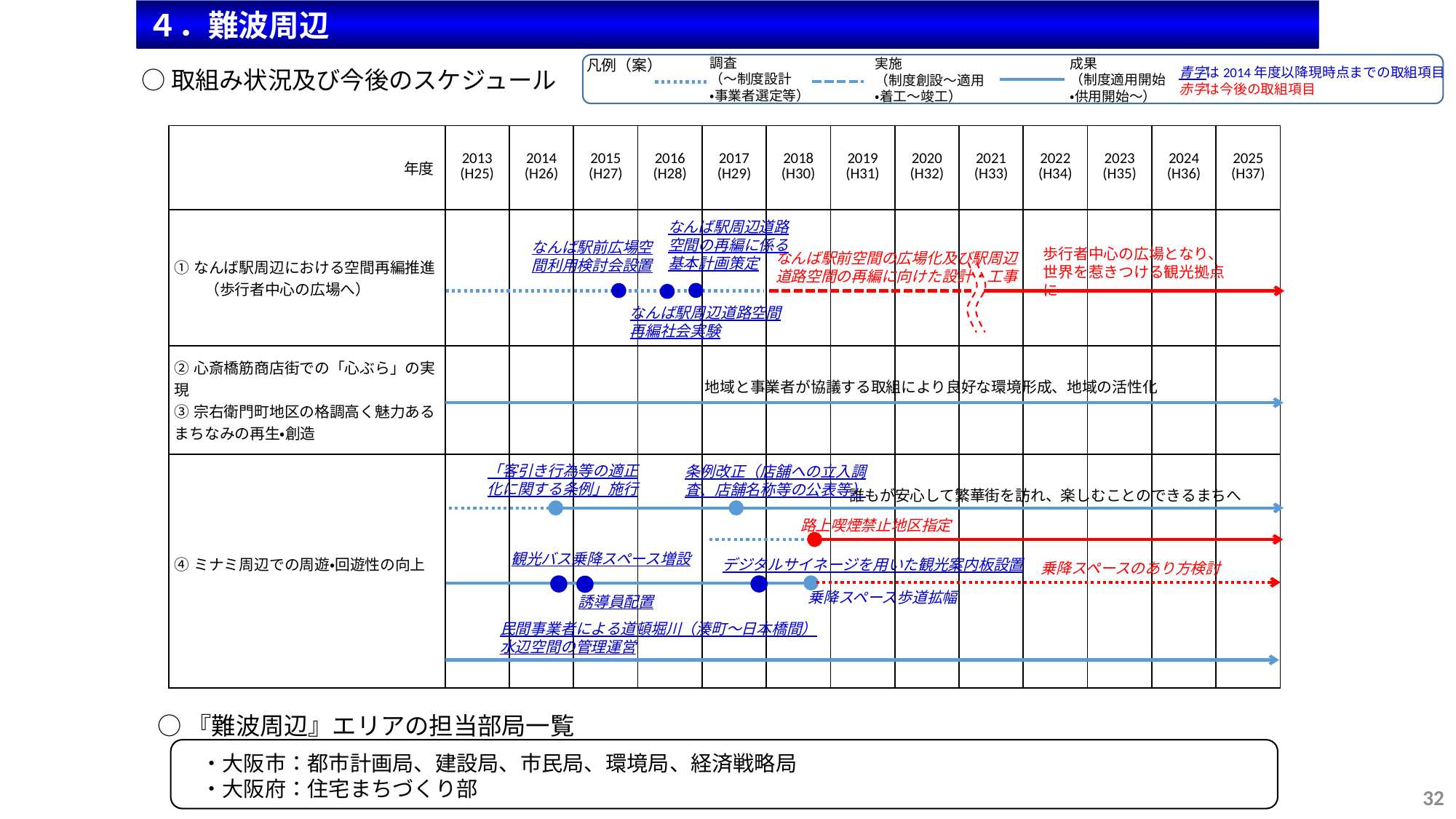

４．難波周辺
調査
（～制度設計
・事業者選定等）
成果
（制度適用開始
・供用開始～）
実施
（制度創設～適用
・着工～竣工）
凡例（案）

青字は2014年度以降現時点までの取組項目
赤字は今後の取組項目
○取組み状況及び今後のスケジュール
| 年度 | 2013 (H25) | 2014 (H26) | 2015 (H27) | 2016 (H28) | 2017 (H29) | 2018 (H30) | 2019 (H31) | 2020 (H32) | 2021 (H33) | 2022 (H34) | 2023 (H35) | 2024 (H36) | 2025 (H37) |
| --- | --- | --- | --- | --- | --- | --- | --- | --- | --- | --- | --- | --- | --- |
| ①なんば駅周辺における空間再編推進 　　（歩行者中心の広場へ） |  |  |  |  |  |  |  |  |  |  |  |  |  |
| ②心斎橋筋商店街での「心ぶら」の実現 ③宗右衛門町地区の格調高く魅力あるまちなみの再生・創造 |  |  |  |  |  |  |  |  |  |  |  |  |  |
| ④ミナミ周辺での周遊・回遊性の向上 |  |  |  |  |  |  |  |  |  |  |  |  |  |
なんば駅周辺道路空間の再編に係る基本計画策定
なんば駅前広場空間利用検討会設置
歩行者中心の広場となり、
世界を惹きつける観光拠点に
なんば駅前空間の広場化及び駅周辺道路空間の再編に向けた設計・工事

なんば駅周辺道路空間再編社会実験
地域と事業者が協議する取組により良好な環境形成、地域の活性化
「客引き行為等の適正化に関する条例」施行
条例改正（店舗への立入調査、店舗名称等の公表等）
誰もが安心して繁華街を訪れ、楽しむことのできるまちへ
路上喫煙禁止地区指定
観光バス乗降スペース増設
デジタルサイネージを用いた観光案内板設置
　乗降スペースのあり方検討

乗降スペース歩道拡幅
誘導員配置
民間事業者による道頓堀川（湊町～日本橋間）
水辺空間の管理運営
○『難波周辺』エリアの担当部局一覧

・大阪市：都市計画局、建設局、市民局、環境局、経済戦略局
・大阪府：住宅まちづくり部

32